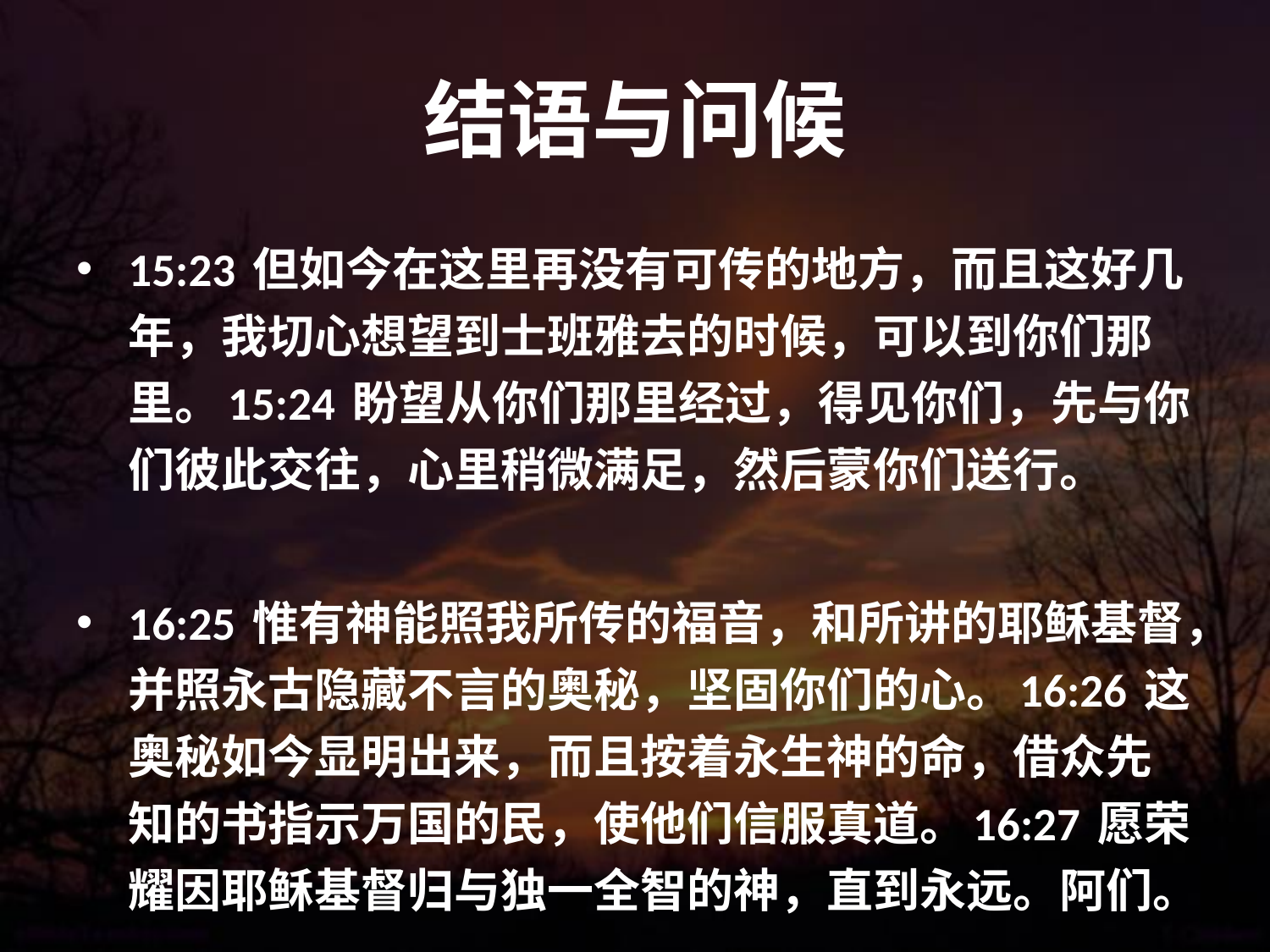

# 结语与问候
15:23 但如今在这里再没有可传的地方，而且这好几年，我切心想望到士班雅去的时候，可以到你们那里。15:24 盼望从你们那里经过，得见你们，先与你们彼此交往，心里稍微满足，然后蒙你们送行。

16:25 惟有神能照我所传的福音，和所讲的耶稣基督，并照永古隐藏不言的奥秘，坚固你们的心。16:26 这奥秘如今显明出来，而且按着永生神的命，借众先知的书指示万国的民，使他们信服真道。16:27 愿荣耀因耶稣基督归与独一全智的神，直到永远。阿们。